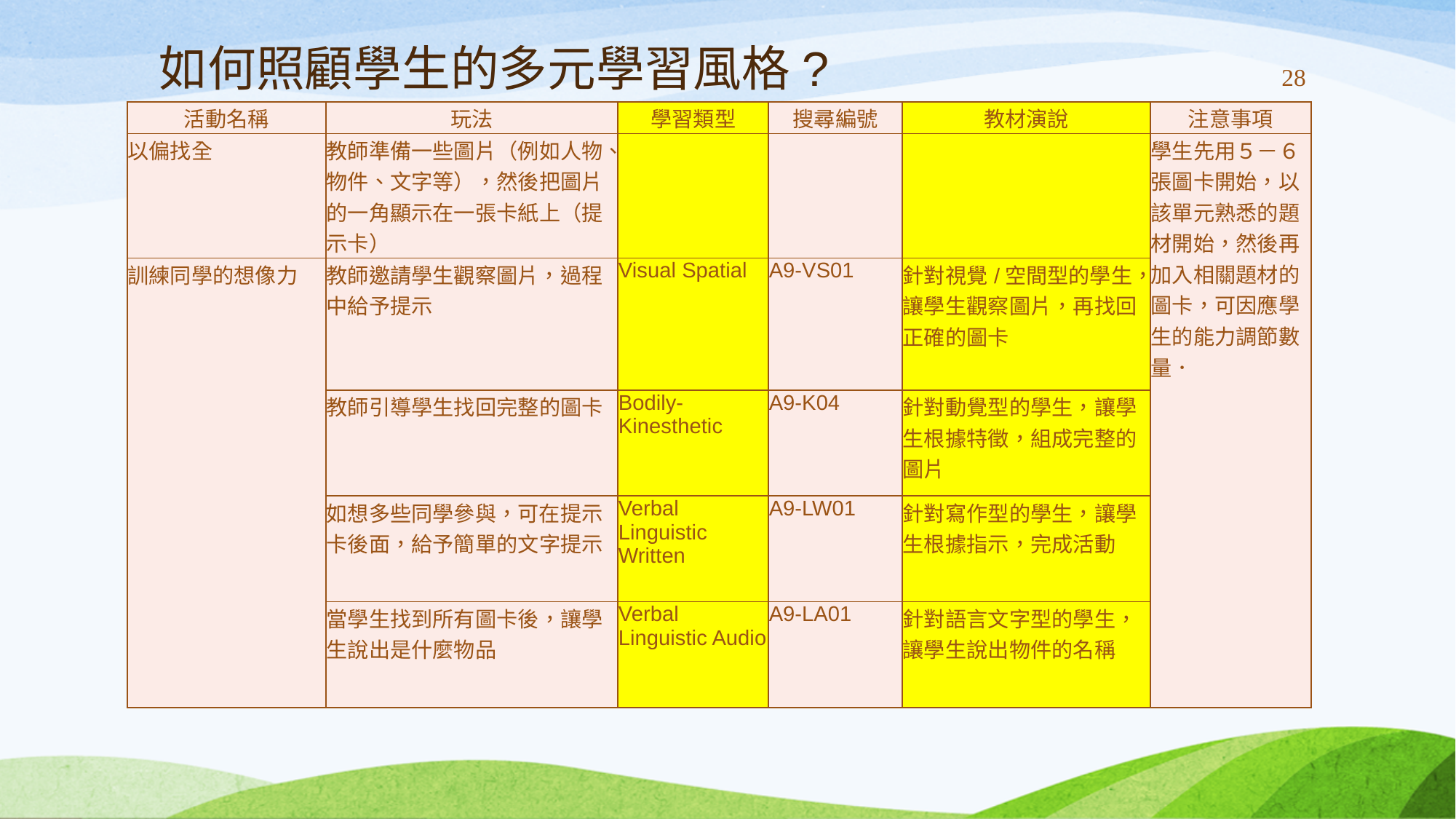

# 如何照顧學生的多元學習風格?
28
| 活動名稱 | 玩法 | 學習類型 | 搜尋編號 | 教材演說 | 注意事項 |
| --- | --- | --- | --- | --- | --- |
| 以偏找全 | 教師準備一些圖片（例如人物、物件、文字等），然後把圖片的一角顯示在一張卡紙上（提示卡） |  |  |  | 學生先用５－６張圖卡開始，以該單元熟悉的題材開始，然後再加入相關題材的圖卡，可因應學生的能力調節數量． |
| 訓練同學的想像力 | 教師邀請學生觀察圖片，過程中給予提示 | Visual Spatial | A9-VS01 | 針對視覺/空間型的學生，讓學生觀察圖片，再找回正確的圖卡 |  |
|  | 教師引導學生找回完整的圖卡 | Bodily-Kinesthetic | A9-K04 | 針對動覺型的學生，讓學生根據特徵，組成完整的圖片 |  |
|  | 如想多些同學參與，可在提示卡後面，給予簡單的文字提示 | Verbal Linguistic Written | A9-LW01 | 針對寫作型的學生，讓學生根據指示，完成活動 |  |
|  | 當學生找到所有圖卡後，讓學生說出是什麼物品 | Verbal Linguistic Audio | A9-LA01 | 針對語言文字型的學生，讓學生說出物件的名稱 |  |